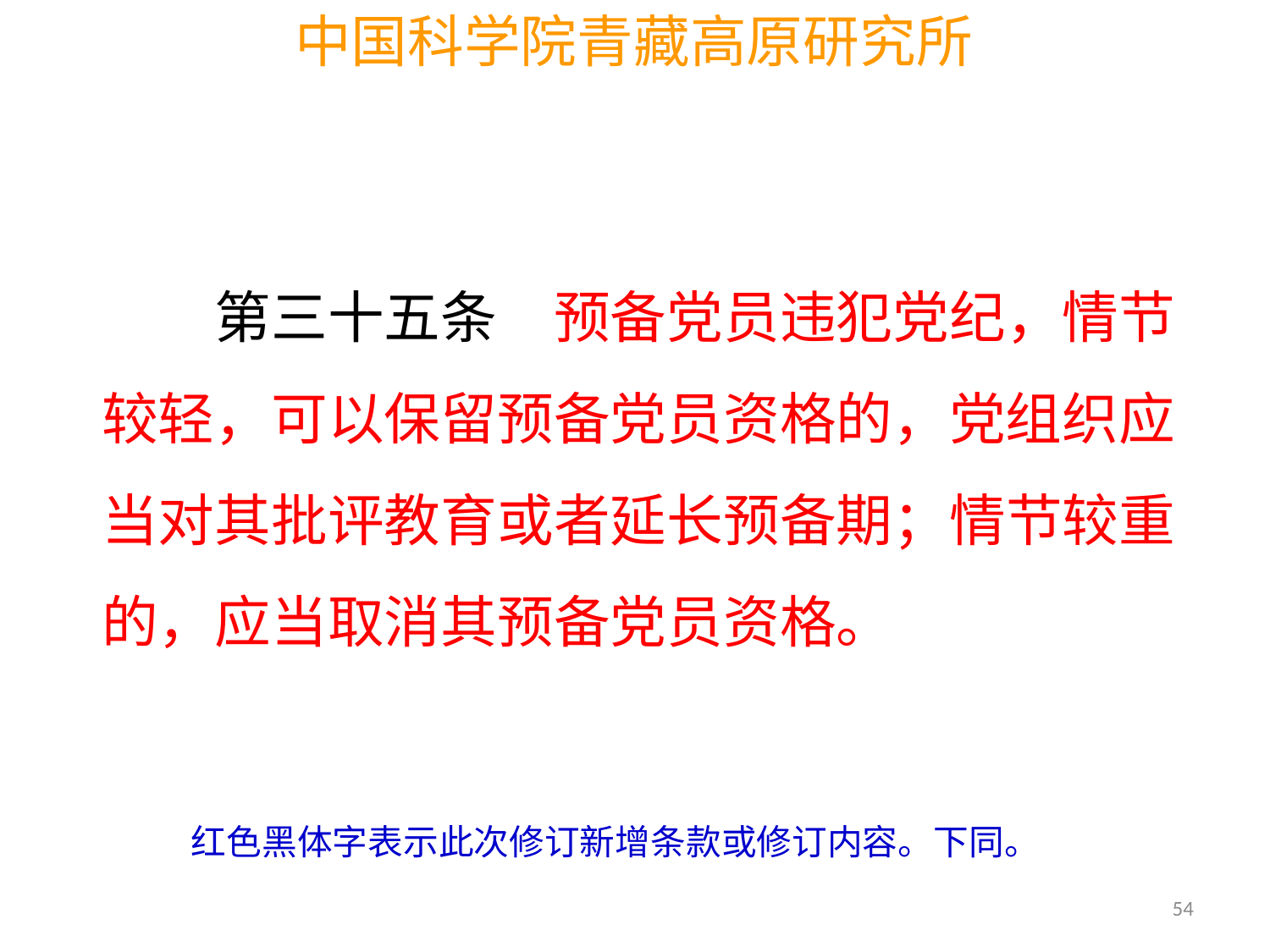

第三十五条　预备党员违犯党纪，情节较轻，可以保留预备党员资格的，党组织应当对其批评教育或者延长预备期；情节较重的，应当取消其预备党员资格。
    红色黑体字表示此次修订新增条款或修订内容。下同。
54